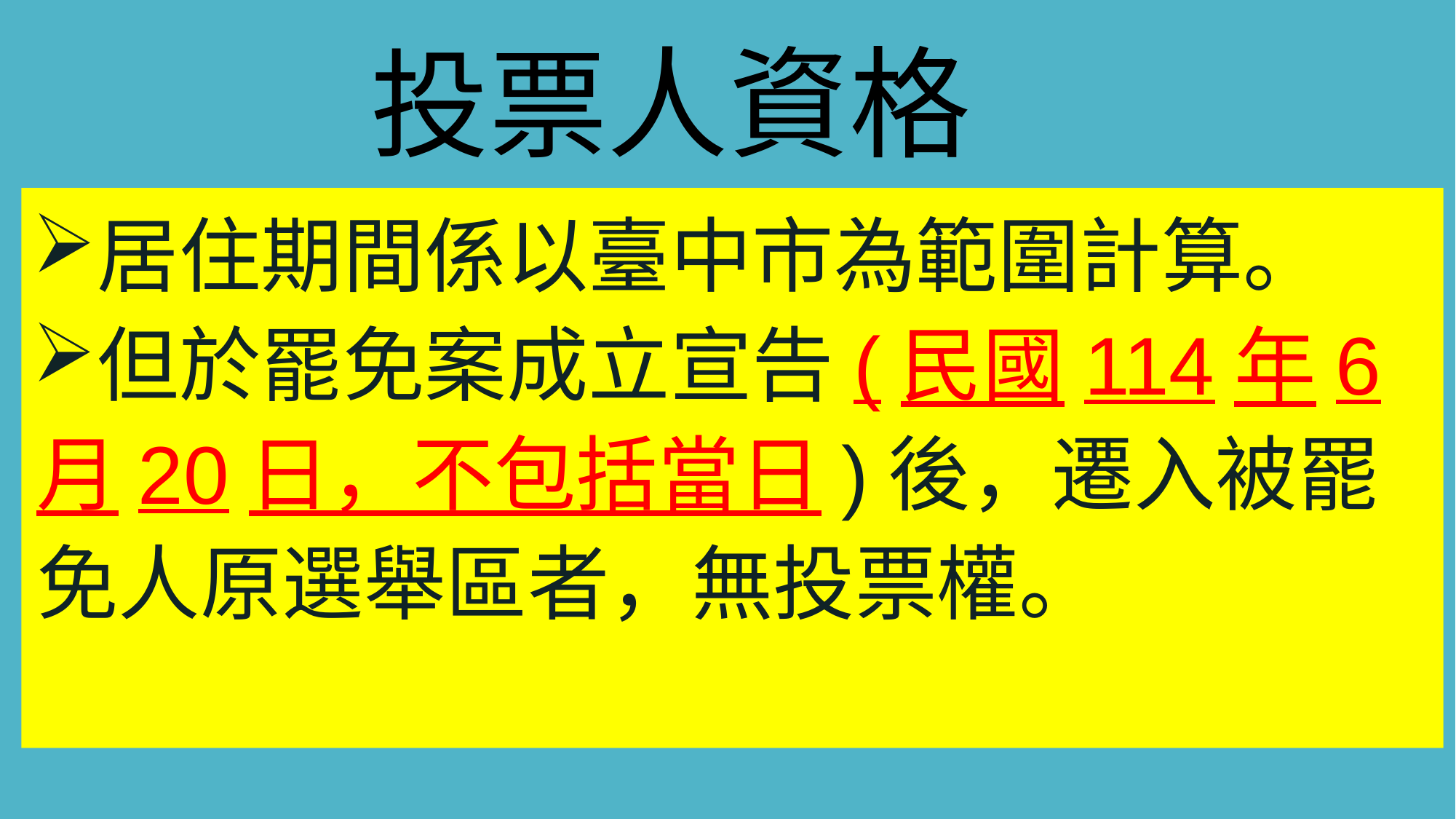

投票人資格
居住期間係以臺中市為範圍計算。
但於罷免案成立宣告(民國114年6月20日，不包括當日)後，遷入被罷免人原選舉區者，無投票權。